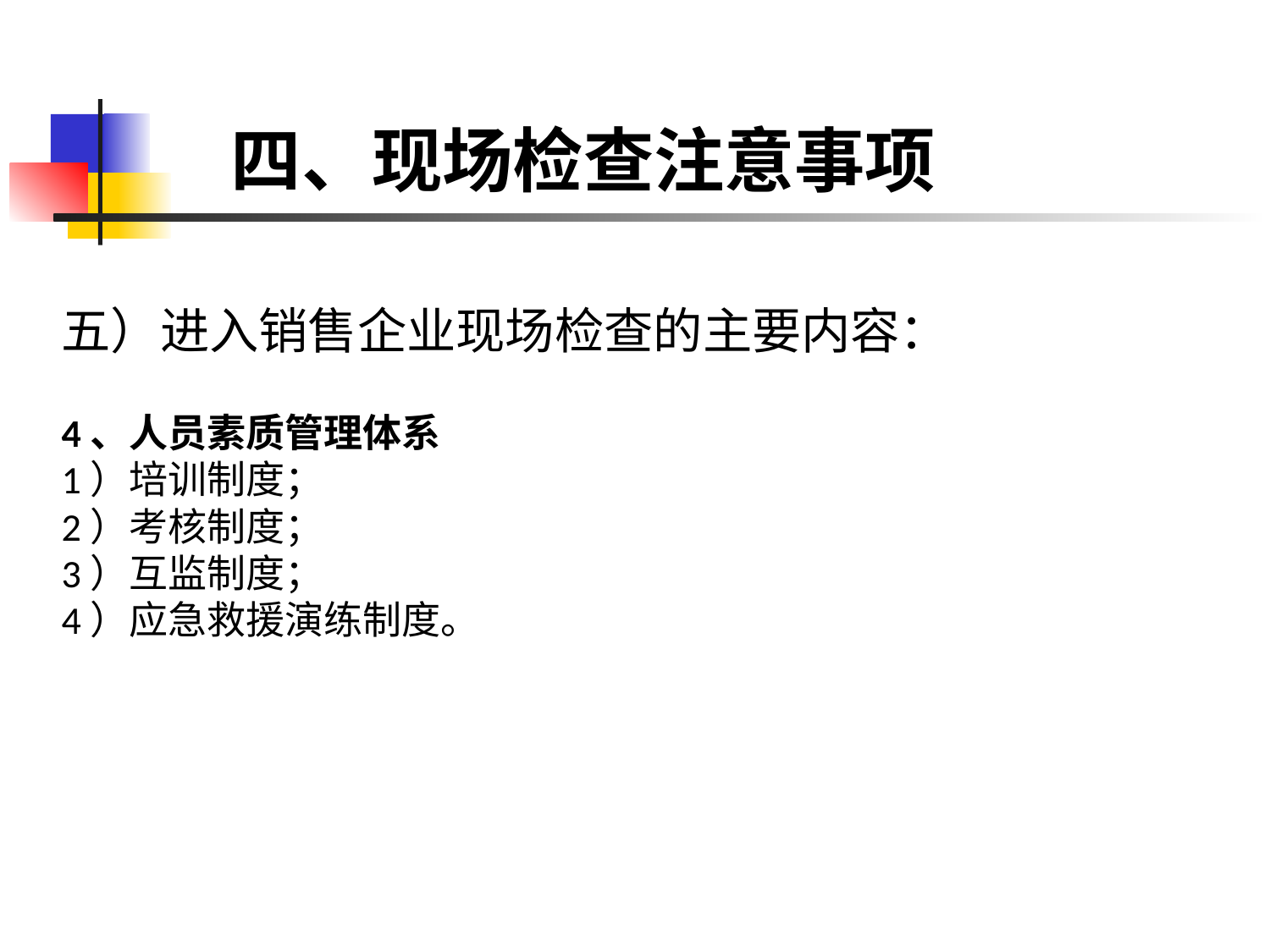

# 四、现场检查注意事项

五）进入销售企业现场检查的主要内容：
4、人员素质管理体系
1）培训制度；
2）考核制度；
3）互监制度；
4）应急救援演练制度。